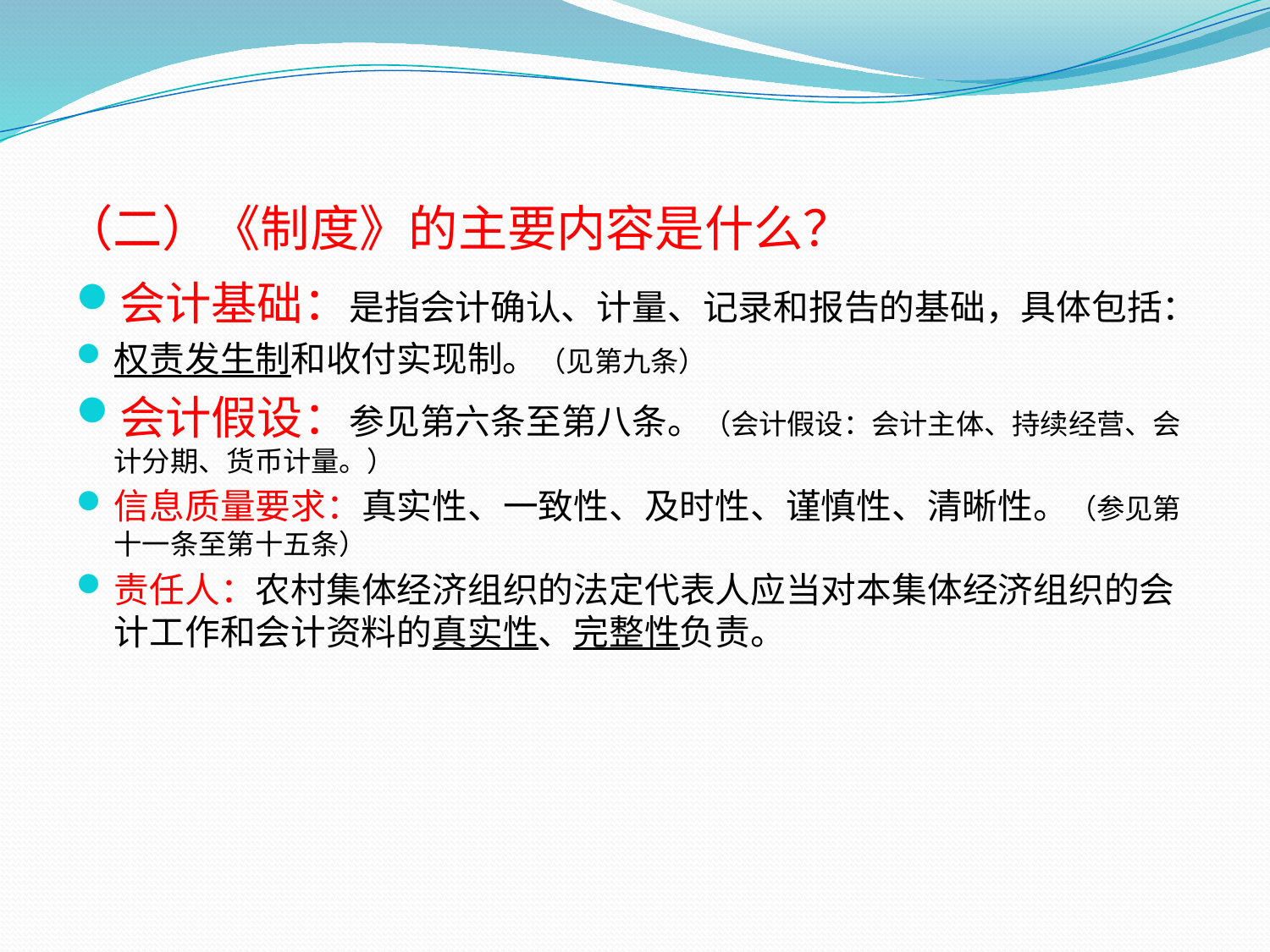

# （二）《制度》的主要内容是什么？
会计基础：是指会计确认、计量、记录和报告的基础，具体包括：
权责发生制和收付实现制。（见第九条）
会计假设：参见第六条至第八条。（会计假设：会计主体、持续经营、会计分期、货币计量。）
信息质量要求：真实性、一致性、及时性、谨慎性、清晰性。（参见第十一条至第十五条）
责任人：农村集体经济组织的法定代表人应当对本集体经济组织的会计工作和会计资料的真实性、完整性负责。